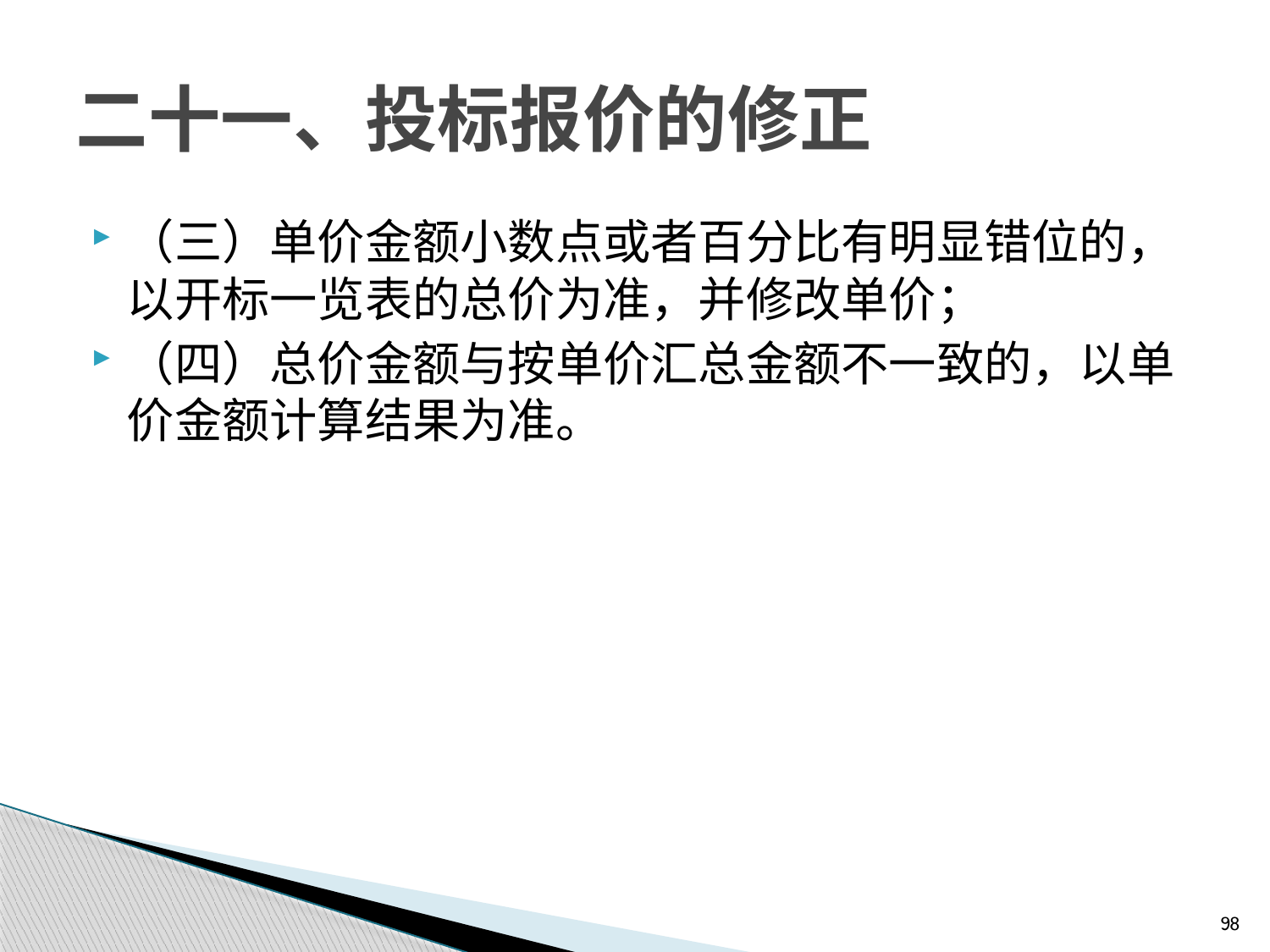

# 二十一、投标报价的修正
（三）单价金额小数点或者百分比有明显错位的，以开标一览表的总价为准，并修改单价；
（四）总价金额与按单价汇总金额不一致的，以单价金额计算结果为准。
98